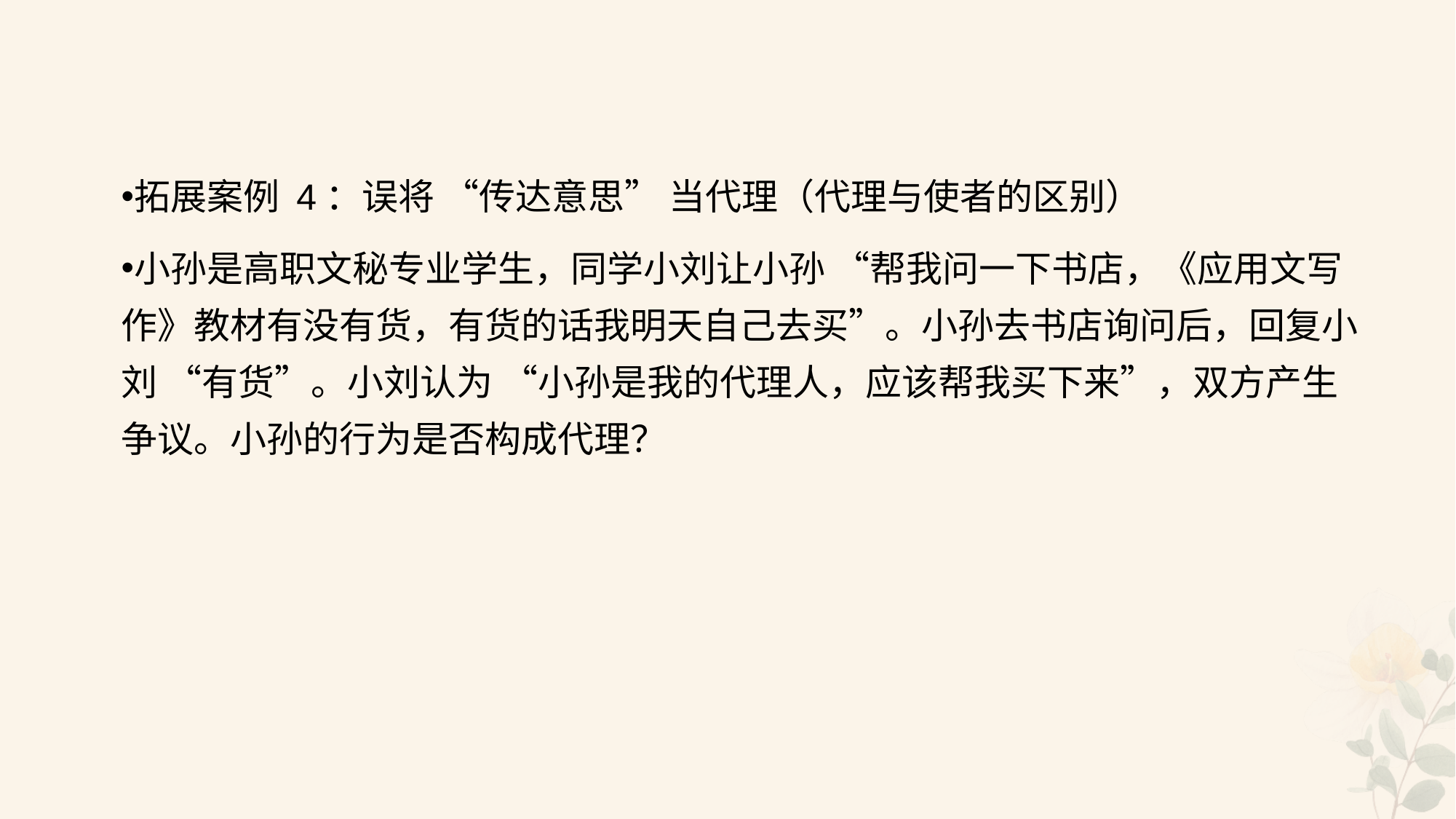

#
拓展案例 4：误将 “传达意思” 当代理（代理与使者的区别）
小孙是高职文秘专业学生，同学小刘让小孙 “帮我问一下书店，《应用文写作》教材有没有货，有货的话我明天自己去买”。小孙去书店询问后，回复小刘 “有货”。小刘认为 “小孙是我的代理人，应该帮我买下来”，双方产生争议。小孙的行为是否构成代理？